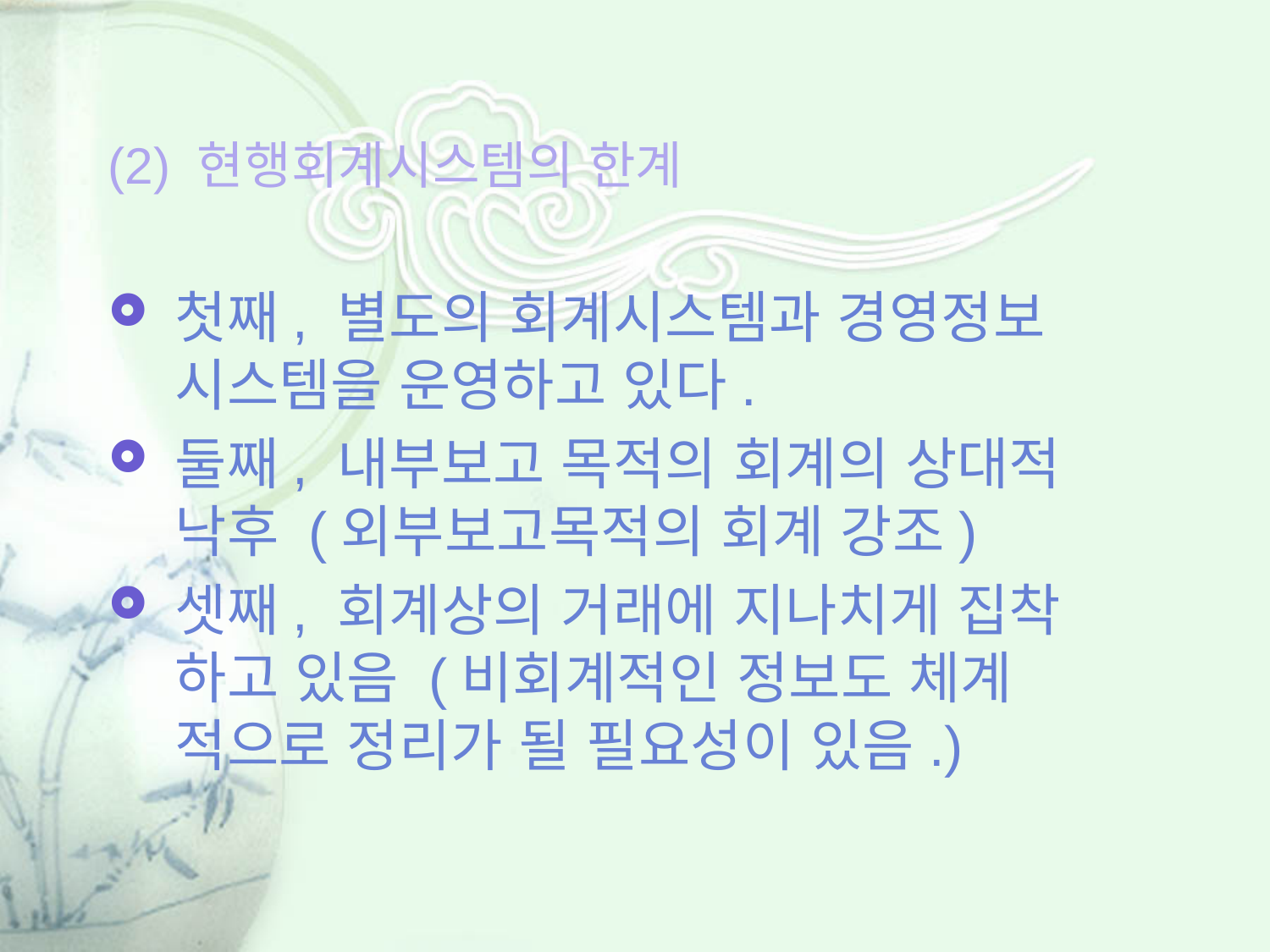

# (2) 현행회계시스템의 한계
첫째, 별도의 회계시스템과 경영정보 시스템을 운영하고 있다.
둘째, 내부보고 목적의 회계의 상대적 낙후 (외부보고목적의 회계 강조)
셋째, 회계상의 거래에 지나치게 집착 하고 있음 (비회계적인 정보도 체계 적으로 정리가 될 필요성이 있음.)